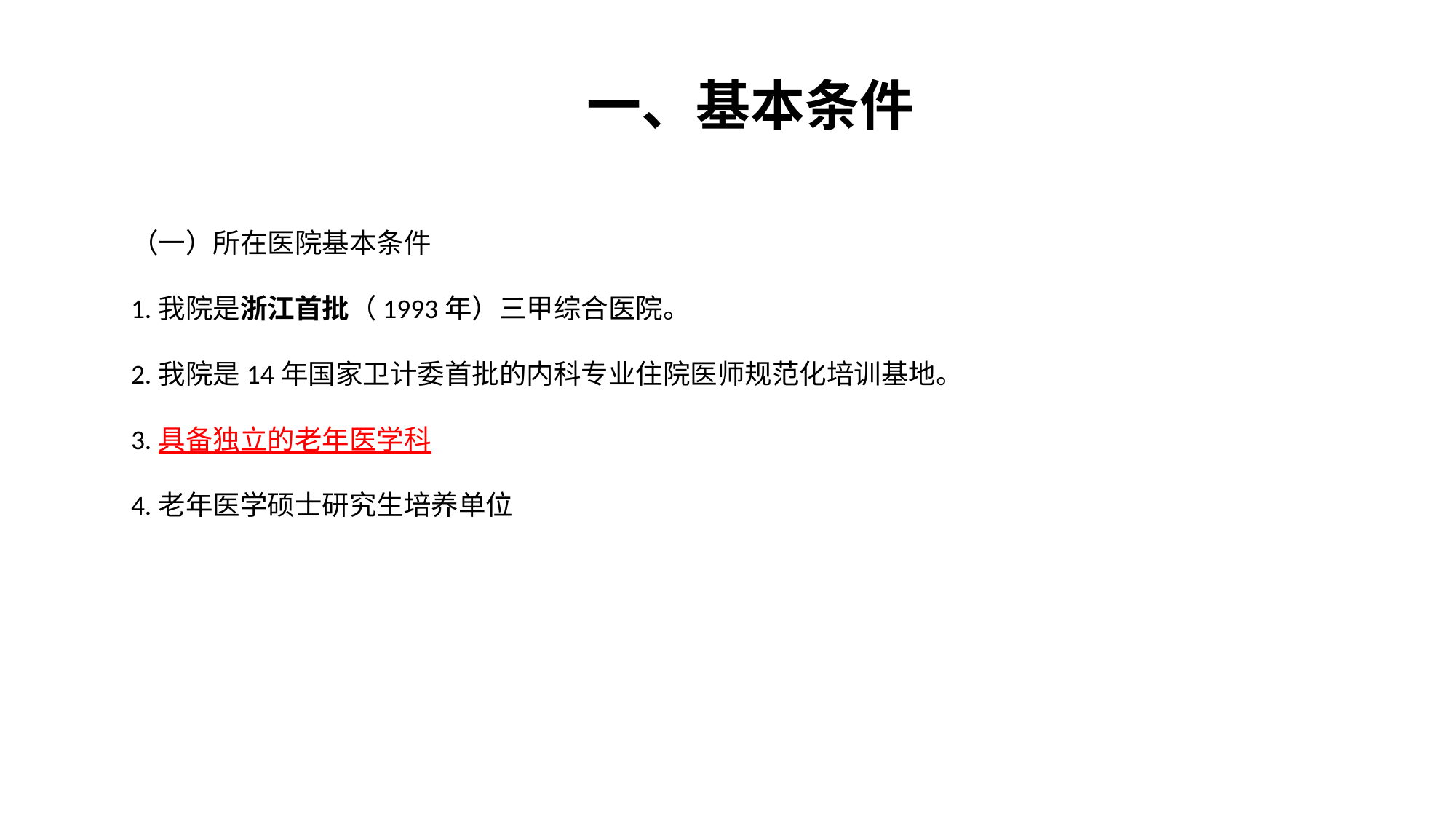

一、基本条件
（一）所在医院基本条件

1.我院是浙江首批（1993年）三甲综合医院。

2.我院是14年国家卫计委首批的内科专业住院医师规范化培训基地。

3.具备独立的老年医学科

4.老年医学硕士研究生培养单位